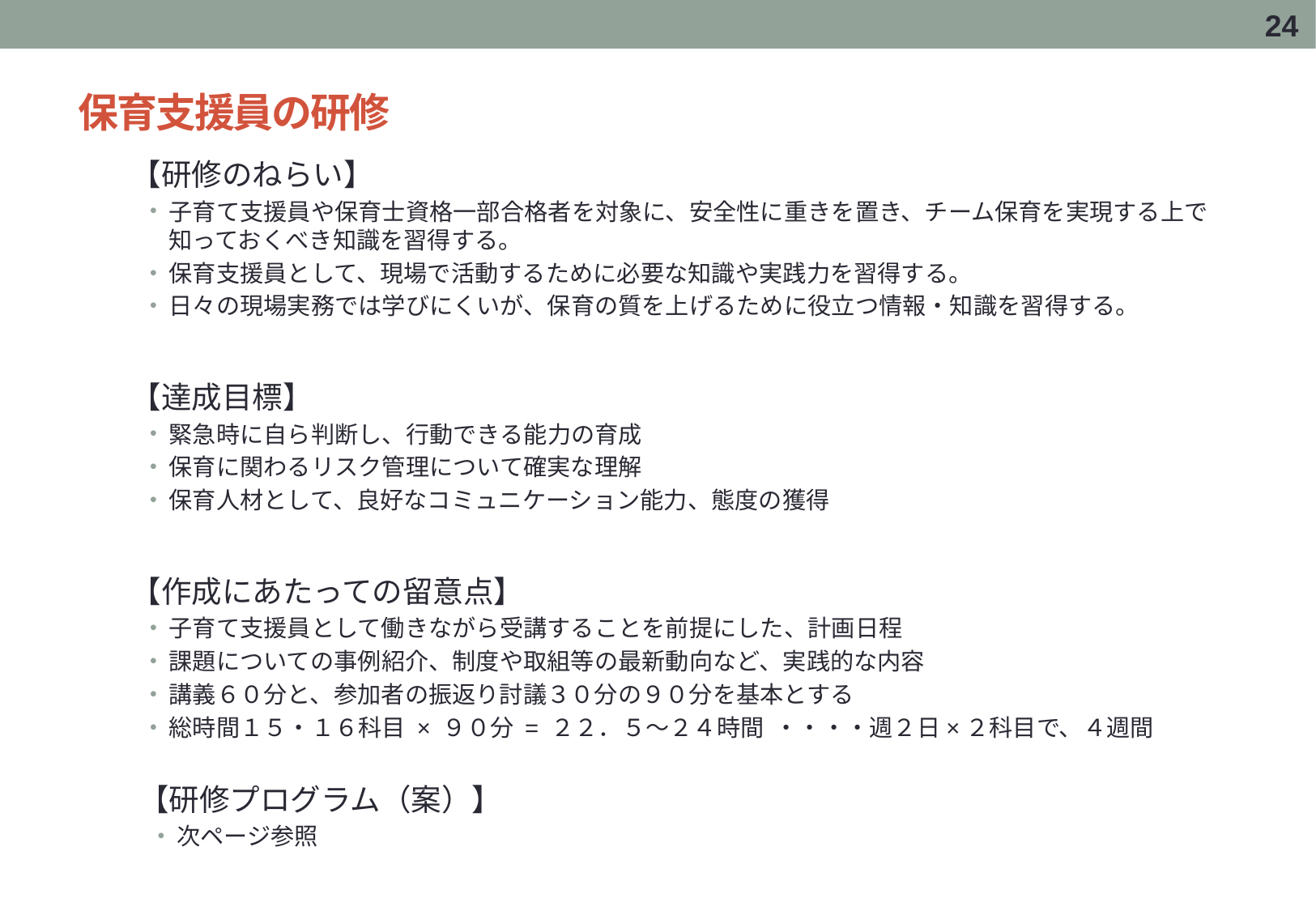

24
# 保育支援員の研修
【研修のねらい】
子育て支援員や保育士資格一部合格者を対象に、安全性に重きを置き、チーム保育を実現する上で知っておくべき知識を習得する。
保育支援員として、現場で活動するために必要な知識や実践力を習得する。
日々の現場実務では学びにくいが、保育の質を上げるために役立つ情報・知識を習得する。

【達成目標】
緊急時に自ら判断し、行動できる能力の育成
保育に関わるリスク管理について確実な理解
保育人材として、良好なコミュニケーション能力、態度の獲得

【作成にあたっての留意点】
子育て支援員として働きながら受講することを前提にした、計画日程
課題についての事例紹介、制度や取組等の最新動向など、実践的な内容
講義６０分と、参加者の振返り討議３０分の９０分を基本とする
総時間１５・１６科目 × ９０分 = ２２．５～２４時間  ・・・・週２日×２科目で、４週間

【研修プログラム（案）】
次ページ参照